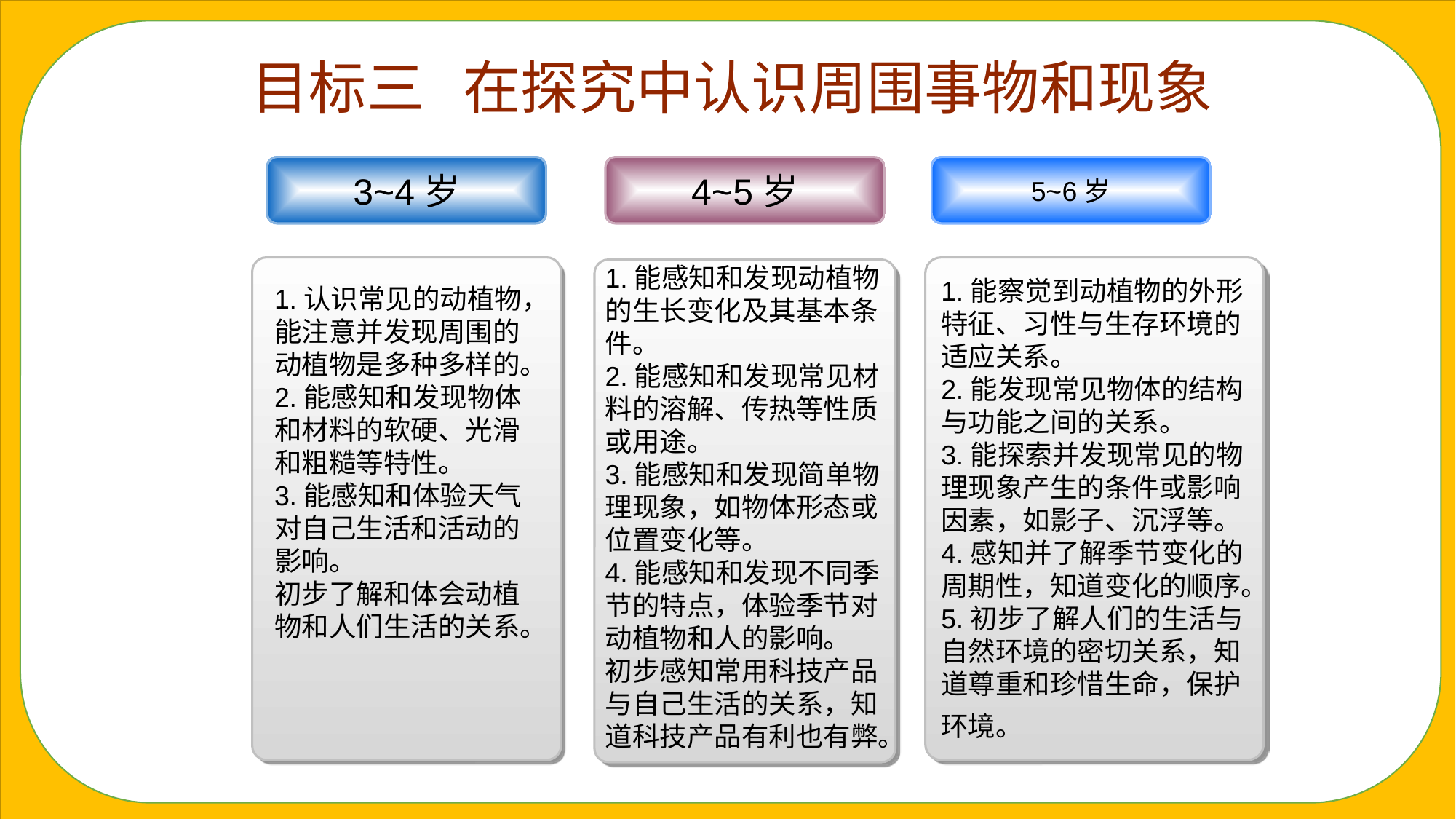

目标三   在探究中认识周围事物和现象
3~4岁
4~5岁
5~6岁
1.能感知和发现动植物的生长变化及其基本条件。
2.能感知和发现常见材料的溶解、传热等性质或用途。
3.能感知和发现简单物理现象，如物体形态或位置变化等。
4.能感知和发现不同季节的特点，体验季节对动植物和人的影响。
初步感知常用科技产品与自己生活的关系，知道科技产品有利也有弊。

1.能察觉到动植物的外形特征、习性与生存环境的适应关系。
2.能发现常见物体的结构与功能之间的关系。
3.能探索并发现常见的物理现象产生的条件或影响因素，如影子、沉浮等。
4.感知并了解季节变化的周期性，知道变化的顺序。
5.初步了解人们的生活与自然环境的密切关系，知道尊重和珍惜生命，保护环境。
1.认识常见的动植物，能注意并发现周围的动植物是多种多样的。
2.能感知和发现物体和材料的软硬、光滑和粗糙等特性。
3.能感知和体验天气对自己生活和活动的影响。
初步了解和体会动植物和人们生活的关系。